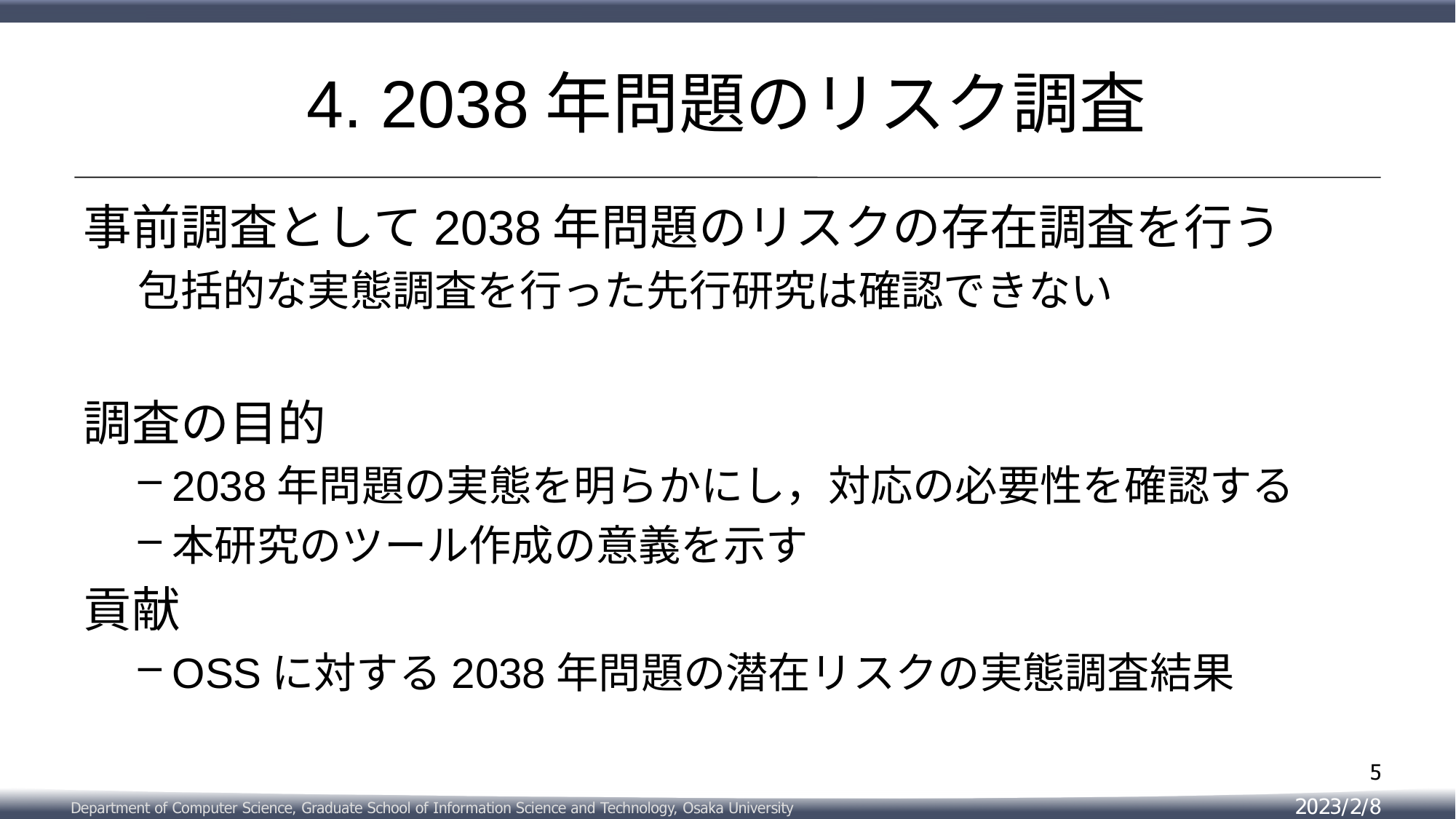

# 4. 2038年問題のリスク調査
事前調査として2038年問題のリスクの存在調査を行う
包括的な実態調査を行った先行研究は確認できない

調査の目的
2038年問題の実態を明らかにし，対応の必要性を確認する
本研究のツール作成の意義を示す
貢献
OSSに対する2038年問題の潜在リスクの実態調査結果
5
2023/2/8